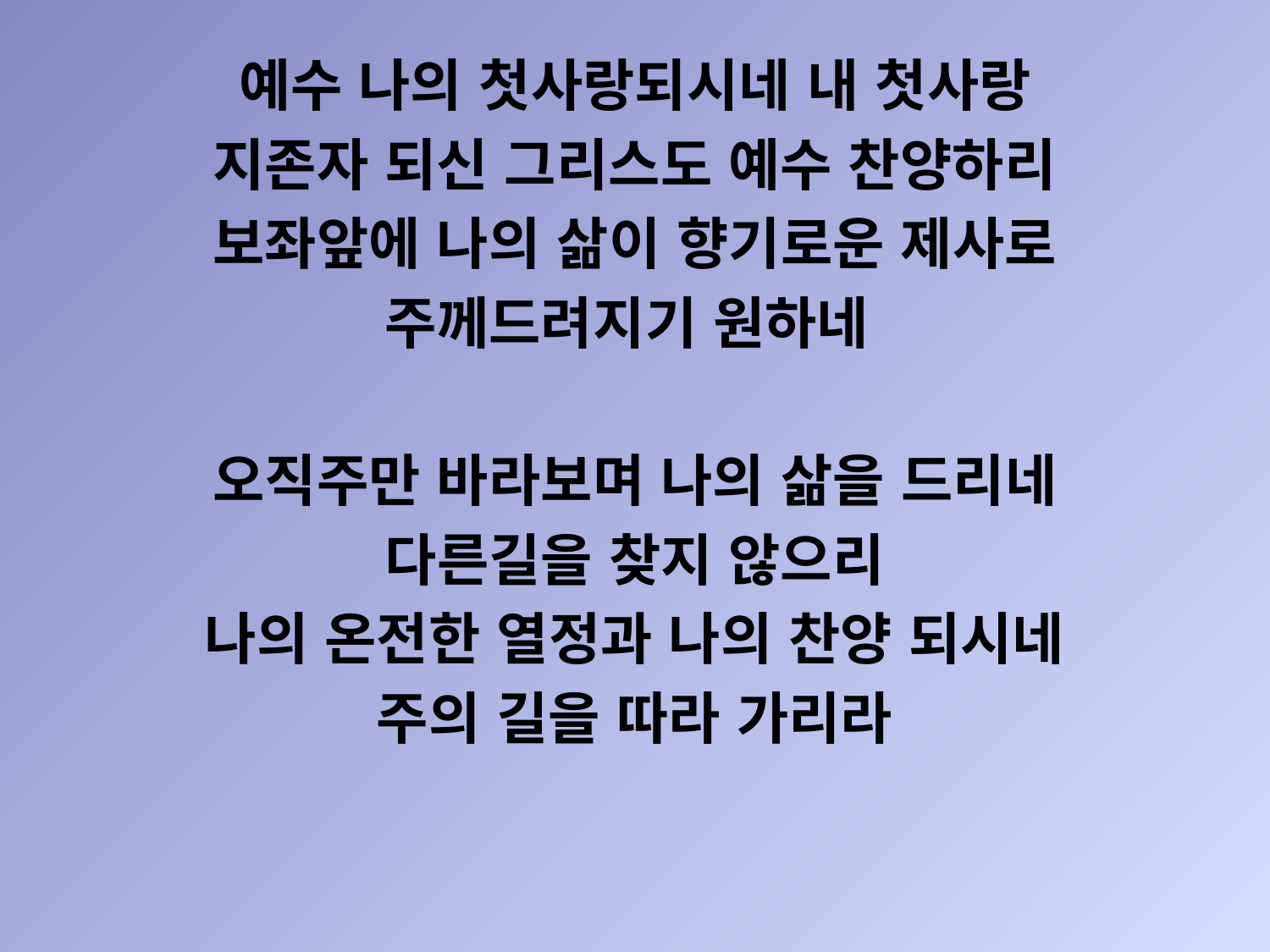

예수 나의 첫사랑되시네 내 첫사랑
지존자 되신 그리스도 예수 찬양하리
보좌앞에 나의 삶이 향기로운 제사로
주께드려지기 원하네

오직주만 바라보며 나의 삶을 드리네
다른길을 찾지 않으리
나의 온전한 열정과 나의 찬양 되시네
주의 길을 따라 가리라